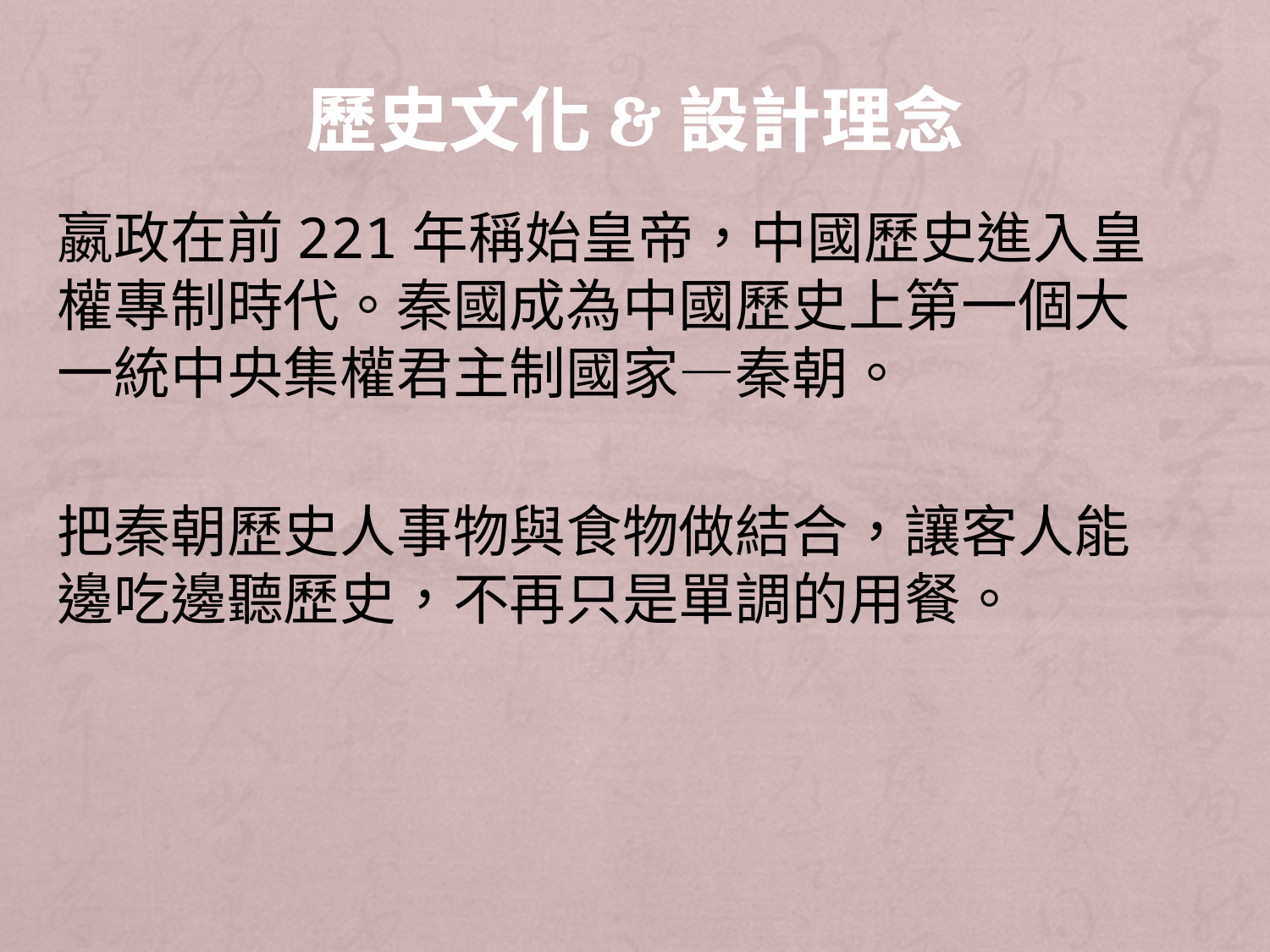

# 歷史文化&設計理念
嬴政在前221年稱始皇帝，中國歷史進入皇權專制時代。秦國成為中國歷史上第一個大一統中央集權君主制國家—秦朝。

把秦朝歷史人事物與食物做結合，讓客人能邊吃邊聽歷史，不再只是單調的用餐。